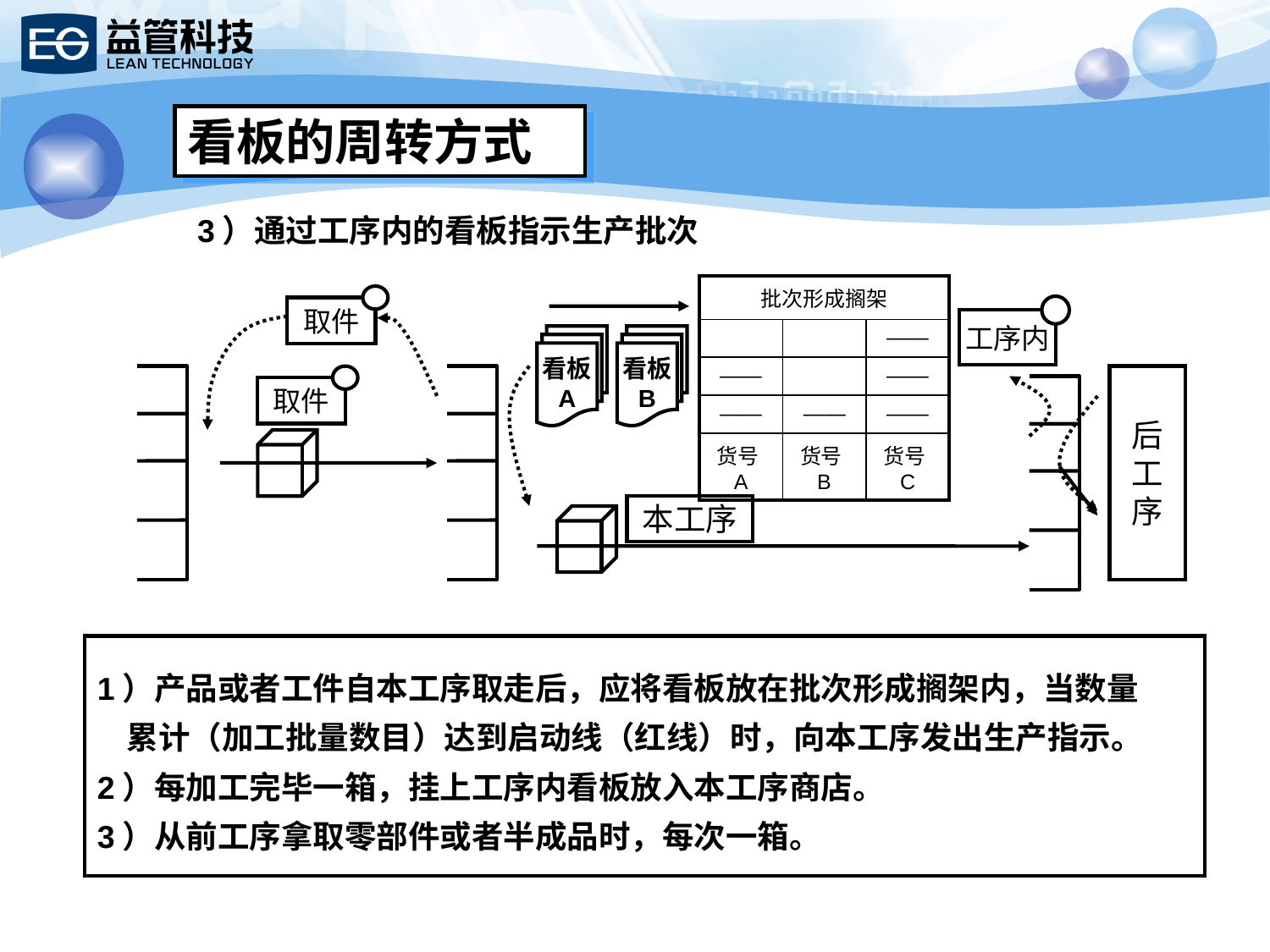

看板的周转方式
3）通过工序内的看板指示生产批次
| 批次形成搁架 |  |  |
| --- | --- | --- |
|  |  | —— |
| —— |  | —— |
| —— | —— | —— |
| 货号A | 货号B | 货号C |

取件
前工序工件
拿取商店

工序内

前工序商店
看板
A
看板
B

取件

后工序

本工序

1）产品或者工件自本工序取走后，应将看板放在批次形成搁架内，当数量
   累计（加工批量数目）达到启动线（红线）时，向本工序发出生产指示。
2）每加工完毕一箱，挂上工序内看板放入本工序商店。
3）从前工序拿取零部件或者半成品时，每次一箱。